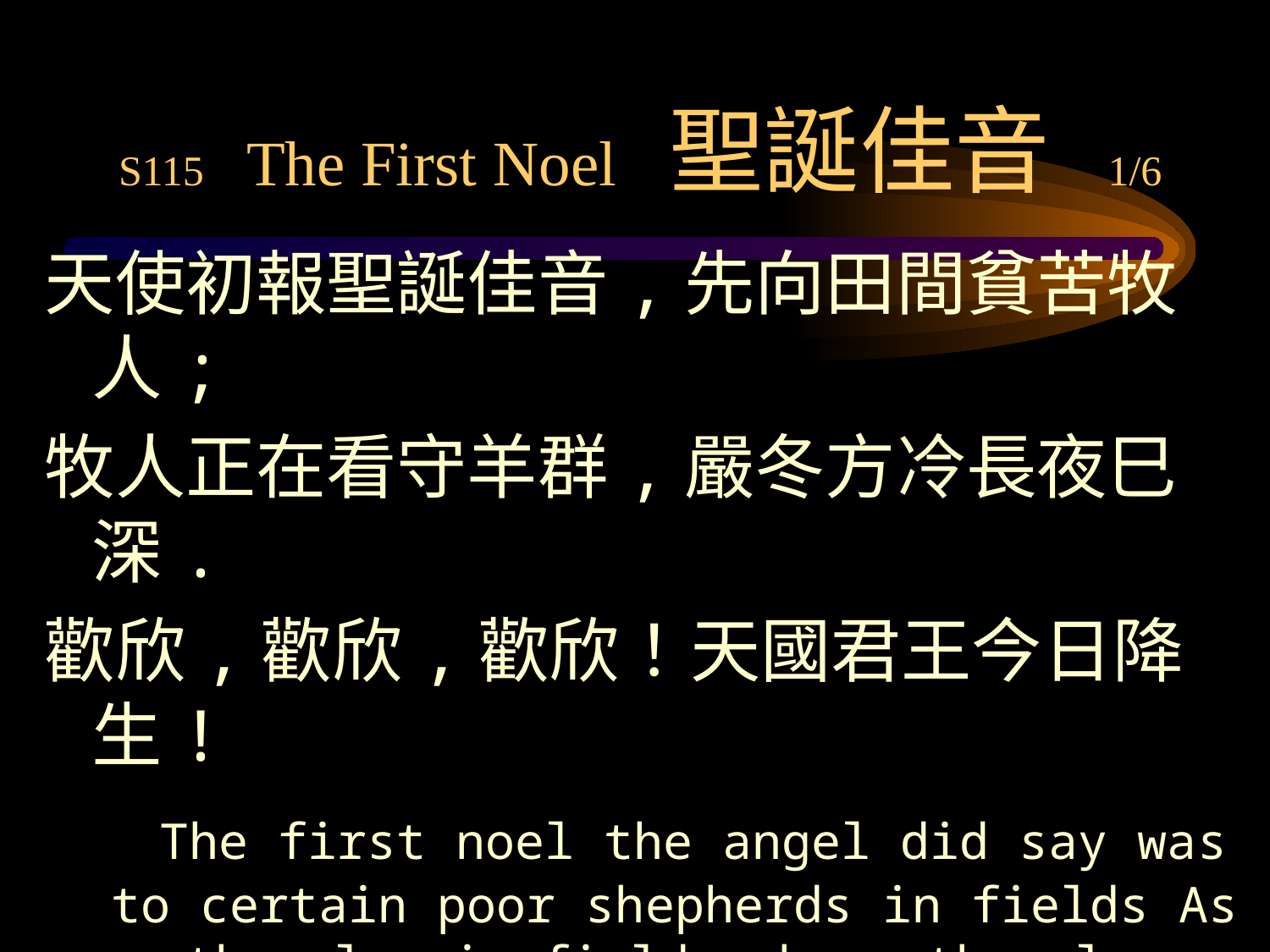

# S115    The First Noel   聖誕佳音     1/6
天使初報聖誕佳音,先向田間貧苦牧人;
牧人正在看守羊群,嚴冬方冷長夜巳深.
歡欣,歡欣,歡欣！天國君王今日降生!
  The first noel the angel did say was to certain poor shepherds in fields As they lay in fields where they lay keeping their sheep, On a cold winter’s night that was so deep. Noel, Noel! Noel! Noel! Born is the King of Israel!